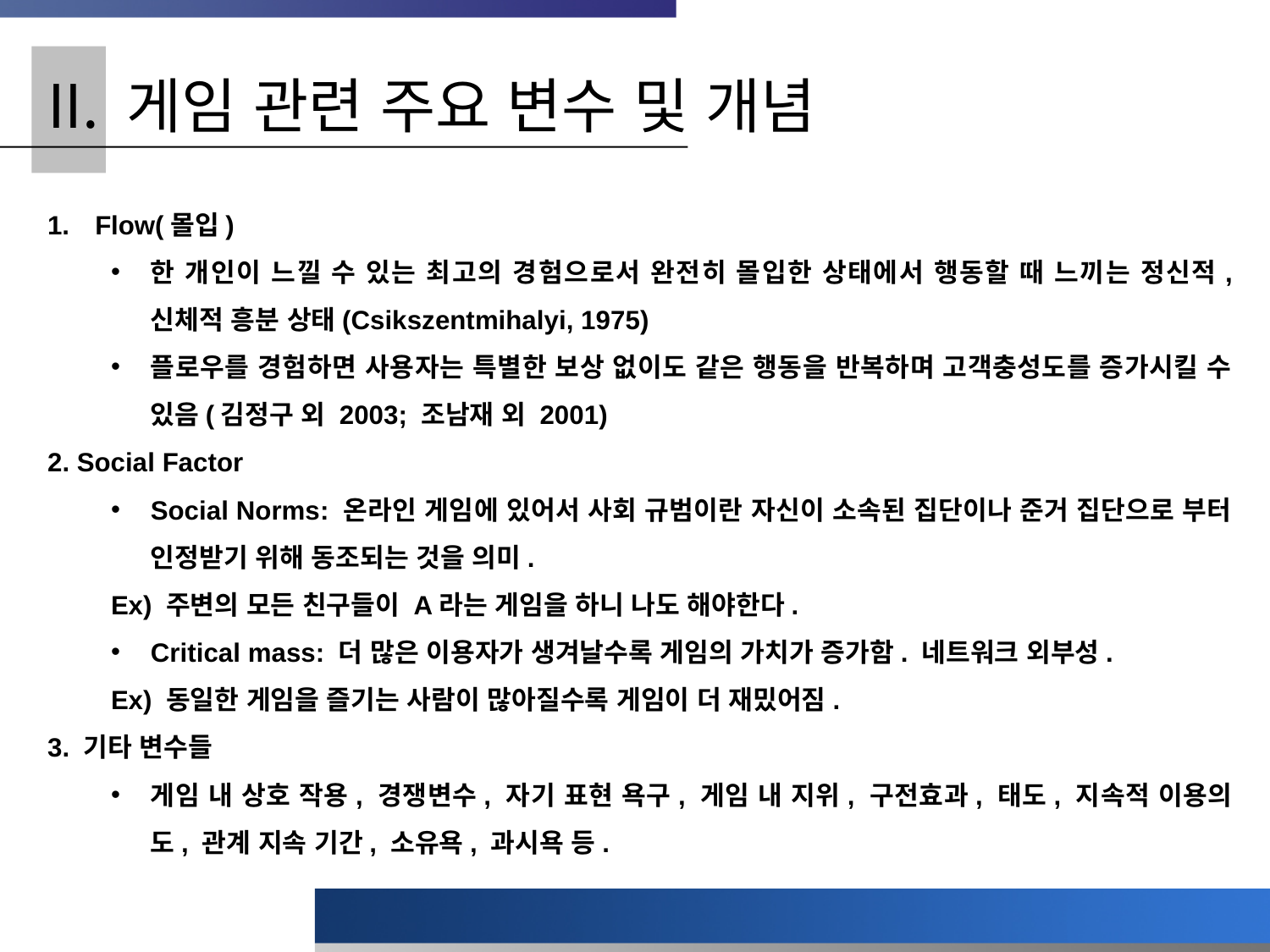

게임 관련 주요 변수 및 개념

Flow(몰입)
한 개인이 느낄 수 있는 최고의 경험으로서 완전히 몰입한 상태에서 행동할 때 느끼는 정신적, 신체적 흥분 상태(Csikszentmihalyi, 1975)
플로우를 경험하면 사용자는 특별한 보상 없이도 같은 행동을 반복하며 고객충성도를 증가시킬 수 있음(김정구 외 2003; 조남재 외 2001)
2. Social Factor
Social Norms: 온라인 게임에 있어서 사회 규범이란 자신이 소속된 집단이나 준거 집단으로 부터 인정받기 위해 동조되는 것을 의미.
Ex) 주변의 모든 친구들이 A라는 게임을 하니 나도 해야한다.
Critical mass: 더 많은 이용자가 생겨날수록 게임의 가치가 증가함. 네트워크 외부성.
Ex) 동일한 게임을 즐기는 사람이 많아질수록 게임이 더 재밌어짐.
3. 기타 변수들
게임 내 상호 작용, 경쟁변수, 자기 표현 욕구, 게임 내 지위, 구전효과, 태도, 지속적 이용의도, 관계 지속 기간, 소유욕, 과시욕 등.